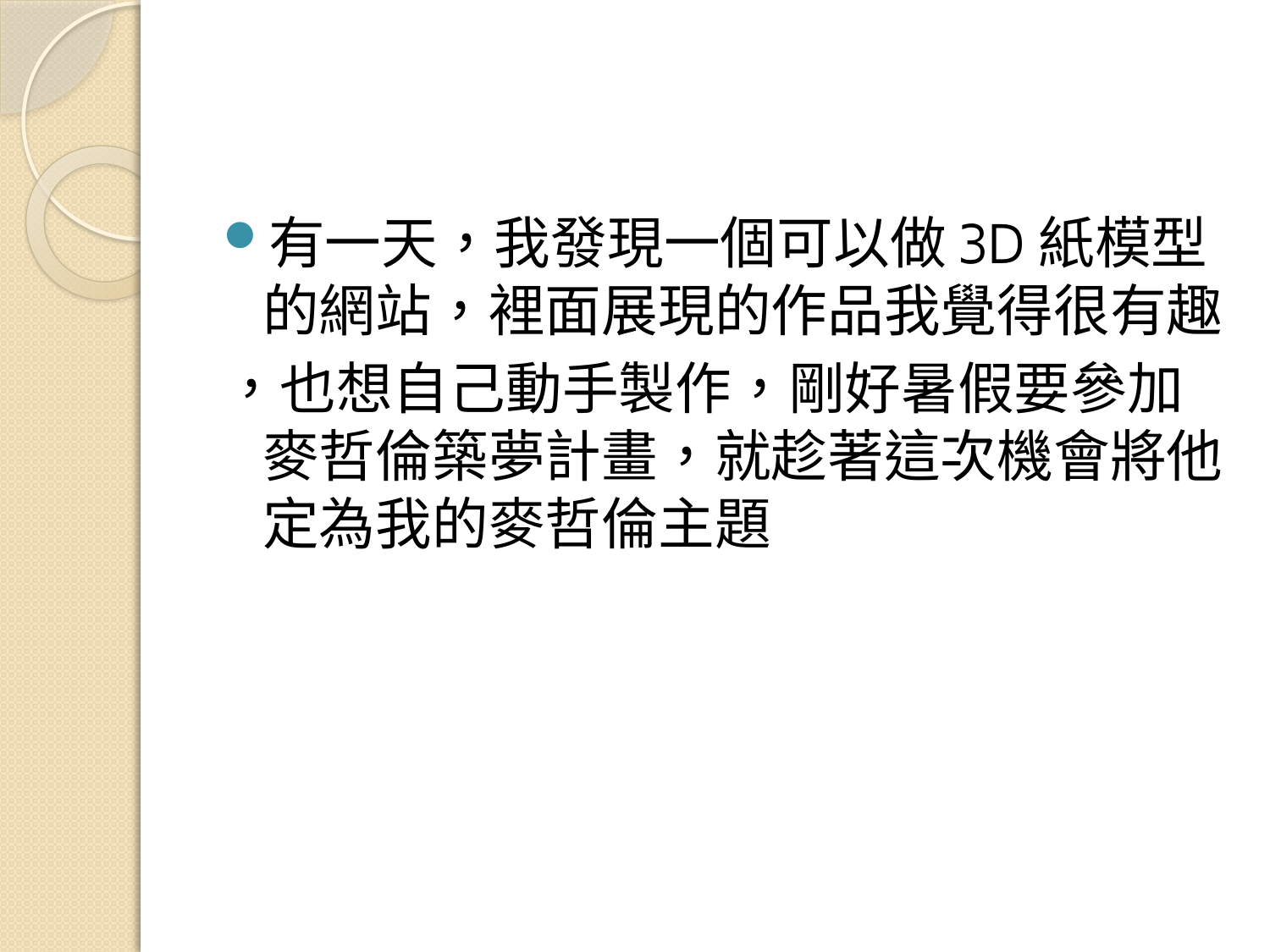

#
有一天，我發現一個可以做3D紙模型的網站，裡面展現的作品我覺得很有趣
，也想自己動手製作，剛好暑假要參加麥哲倫築夢計畫，就趁著這次機會將他定為我的麥哲倫主題